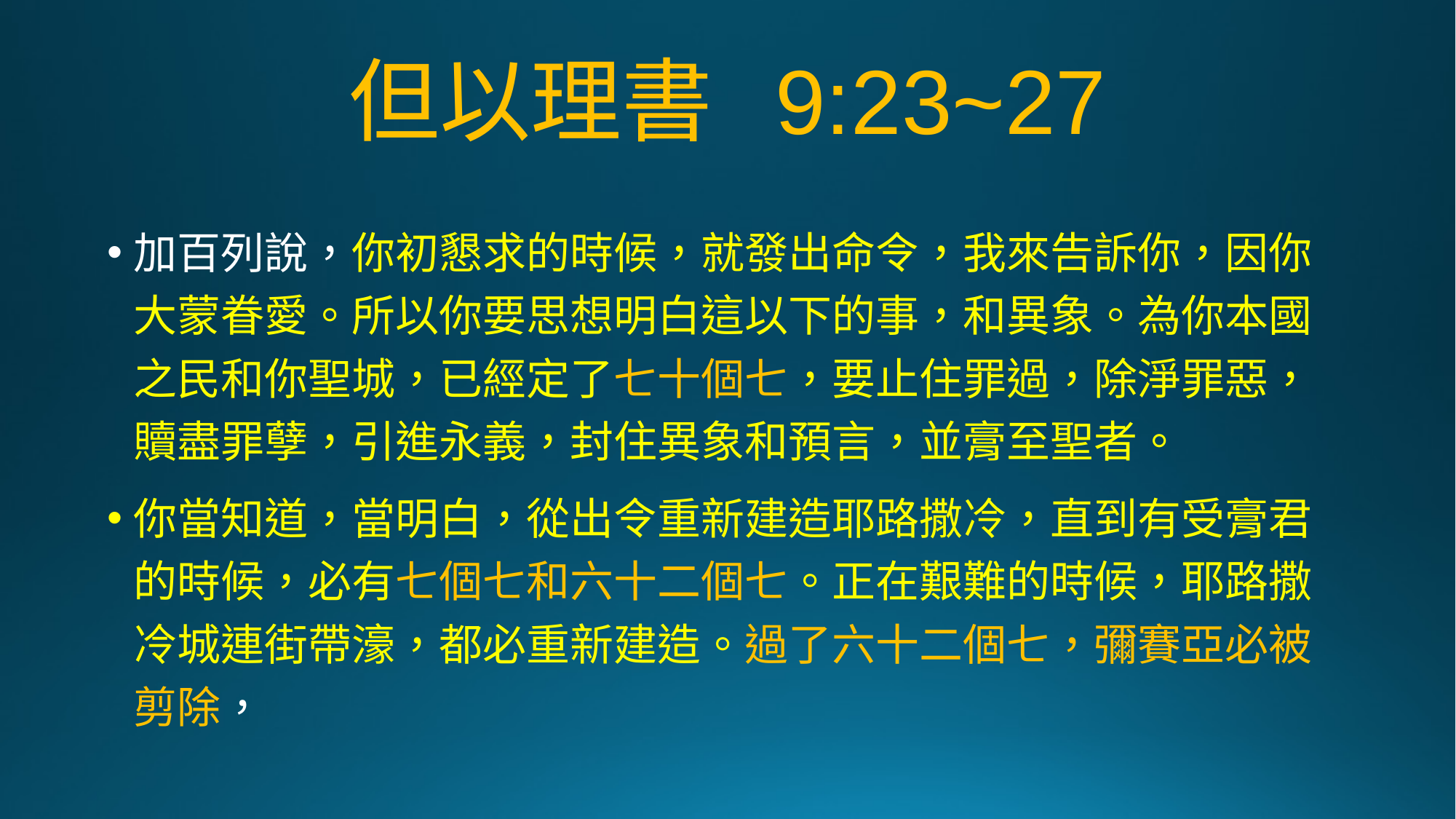

# 但以理書  9:23~27
加百列說，你初懇求的時候，就發出命令，我來告訴你，因你大蒙眷愛。所以你要思想明白這以下的事，和異象。為你本國之民和你聖城，已經定了七十個七，要止住罪過，除淨罪惡，贖盡罪孽，引進永義，封住異象和預言，並膏至聖者。
你當知道，當明白，從出令重新建造耶路撒冷，直到有受膏君的時候，必有七個七和六十二個七。正在艱難的時候，耶路撒冷城連街帶濠，都必重新建造。過了六十二個七，彌賽亞必被剪除，